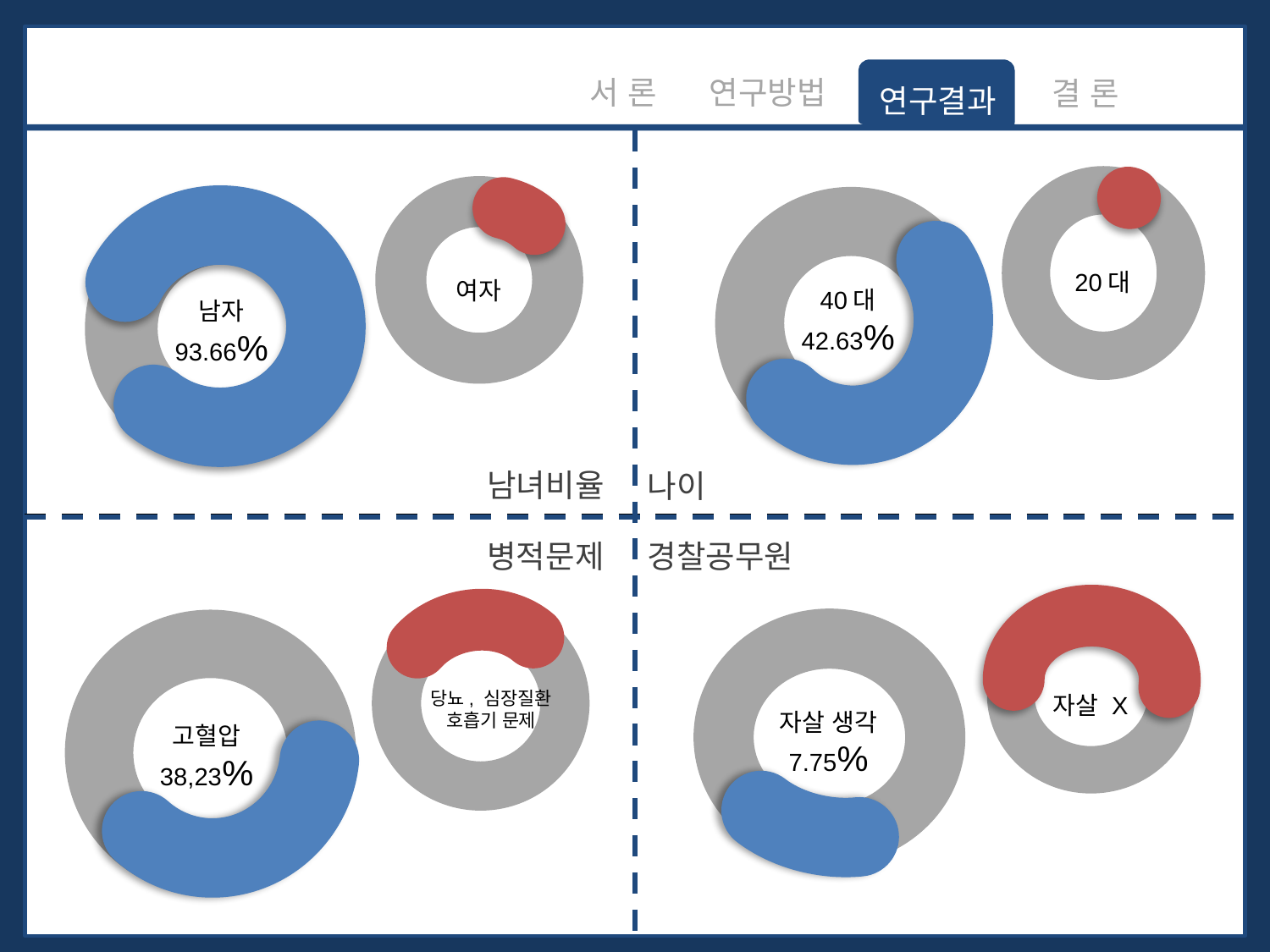

서 론
연구방법
결 론
연구결과

20대
40대
42.63%

여자
남자
93.66%
남녀비율
나이
병적문제
경찰공무원

고혈압
38,23%

자살 생각
7.75%
당뇨, 심장질환
호흡기 문제
자살 X